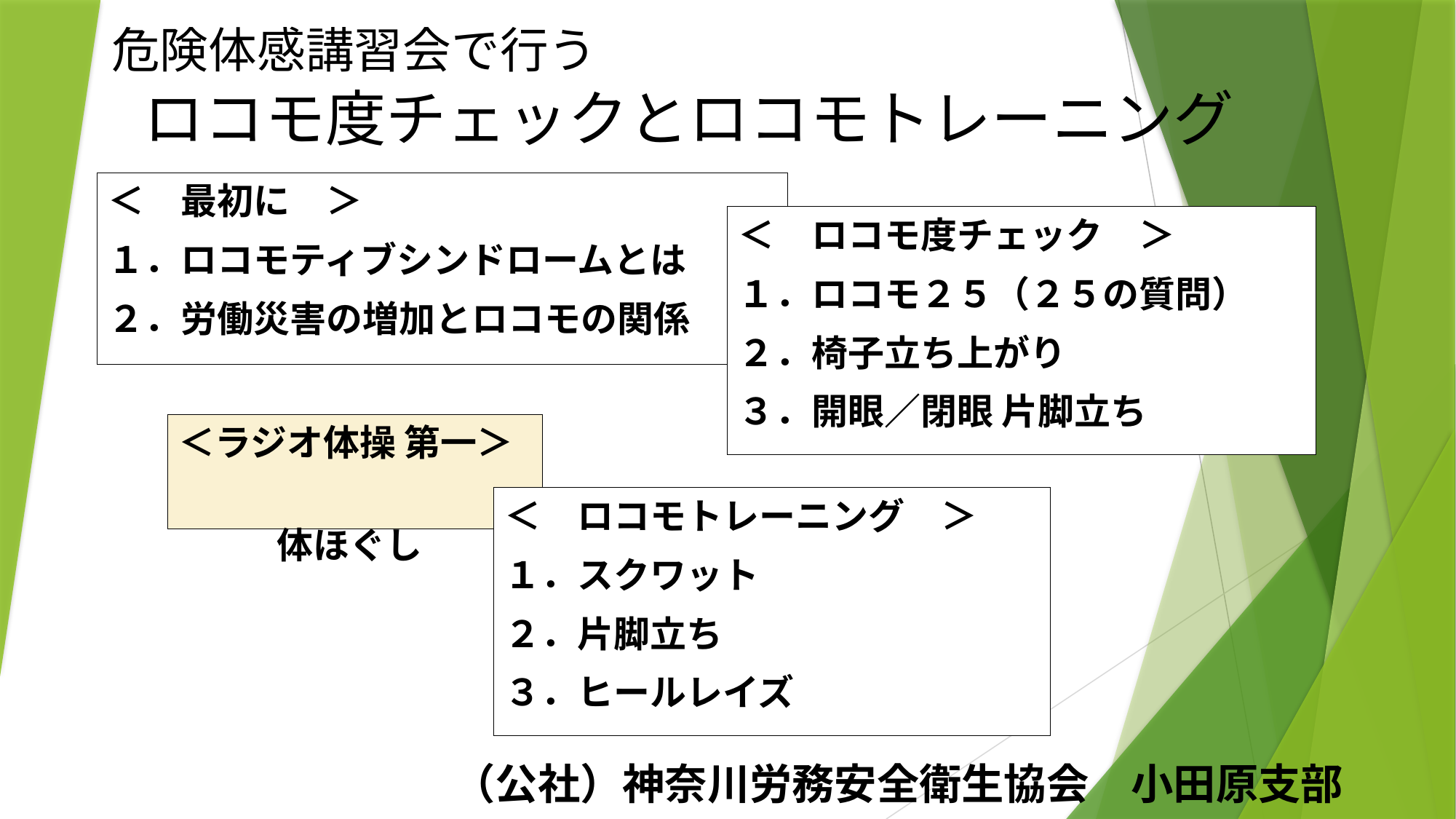

# 危険体感講習会で行う 　ロコモ度チェックとロコモトレーニング
＜　最初に　＞
１．ロコモティブシンドロームとは
２．労働災害の増加とロコモの関係
＜　ロコモ度チェック　＞
１．ロコモ２５（２５の質問）
２．椅子立ち上がり
３．開眼／閉眼 片脚立ち

＜ラジオ体操 第一＞
  　　体ほぐし
＜　ロコモトレーニング　＞
１．スクワット
２．片脚立ち
３．ヒールレイズ

（公社）神奈川労務安全衛生協会　小田原支部